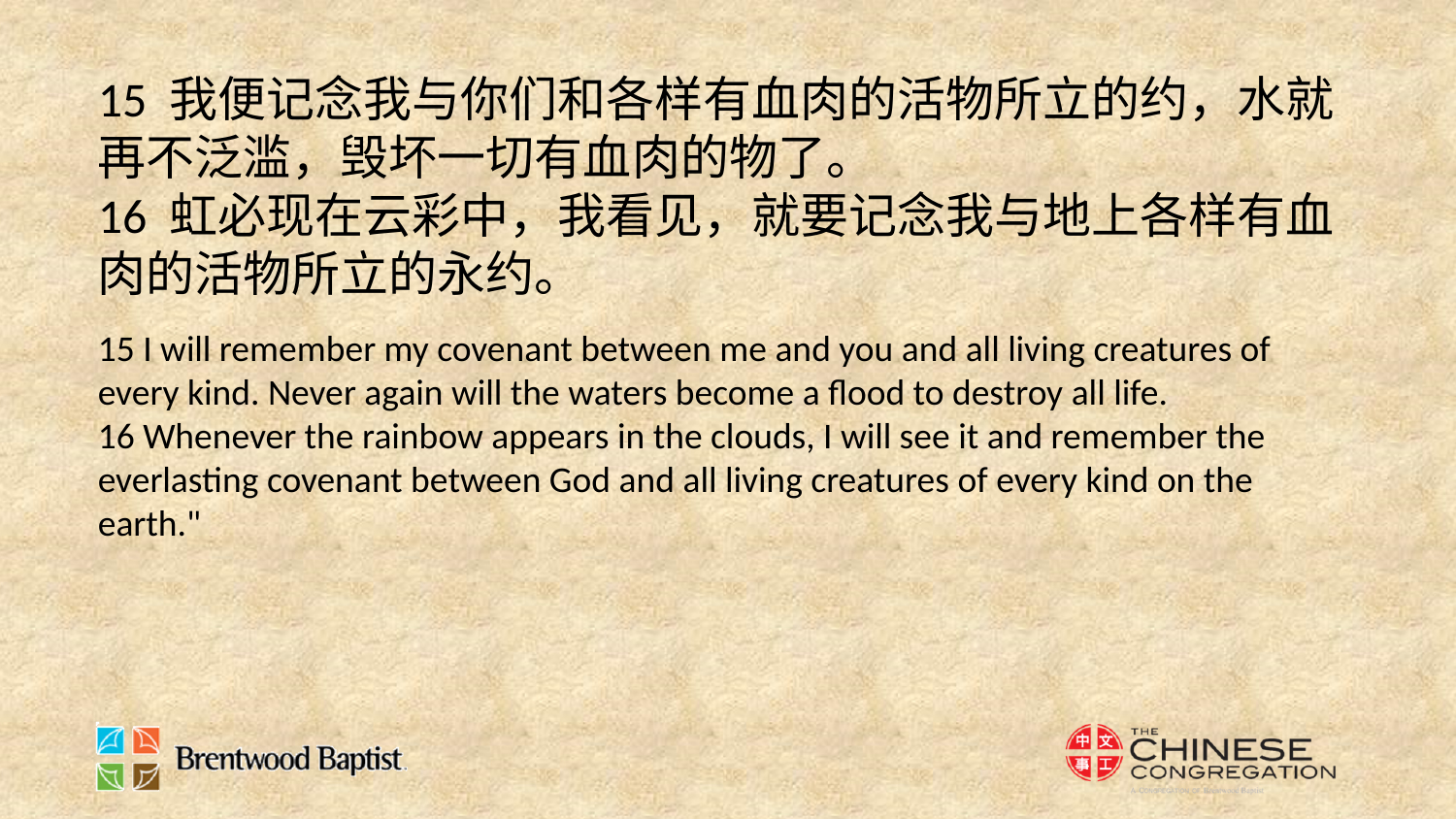

15 我便记念我与你们和各样有血肉的活物所立的约，水就再不泛滥，毁坏一切有血肉的物了。
16 虹必现在云彩中，我看见，就要记念我与地上各样有血肉的活物所立的永约。

15 I will remember my covenant between me and you and all living creatures of every kind. Never again will the waters become a flood to destroy all life.
16 Whenever the rainbow appears in the clouds, I will see it and remember the everlasting covenant between God and all living creatures of every kind on the earth."